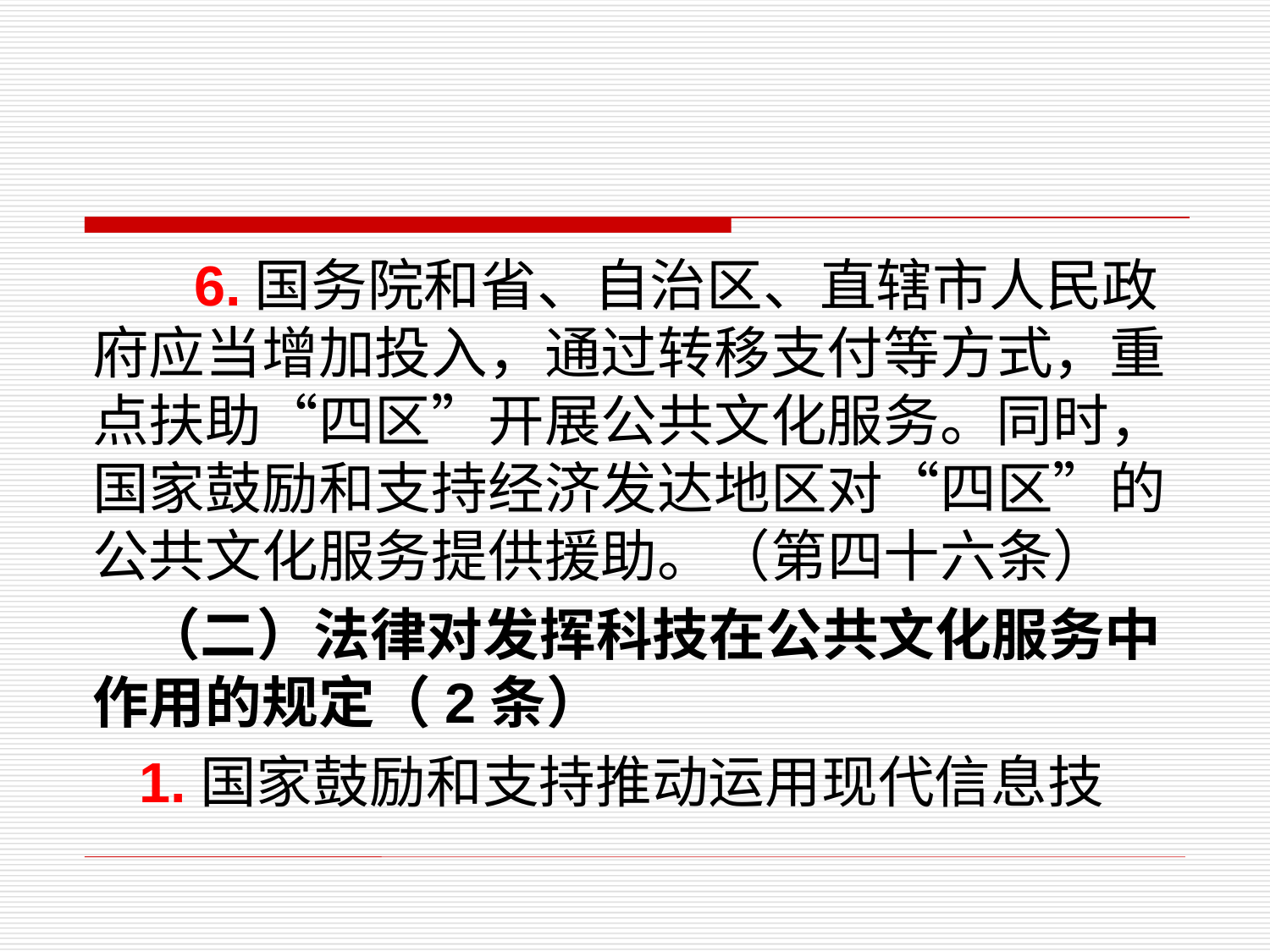

6.国务院和省、自治区、直辖市人民政府应当增加投入，通过转移支付等方式，重点扶助“四区”开展公共文化服务。同时，国家鼓励和支持经济发达地区对“四区”的公共文化服务提供援助。（第四十六条）
   （二）法律对发挥科技在公共文化服务中作用的规定（2条）
   1.国家鼓励和支持推动运用现代信息技